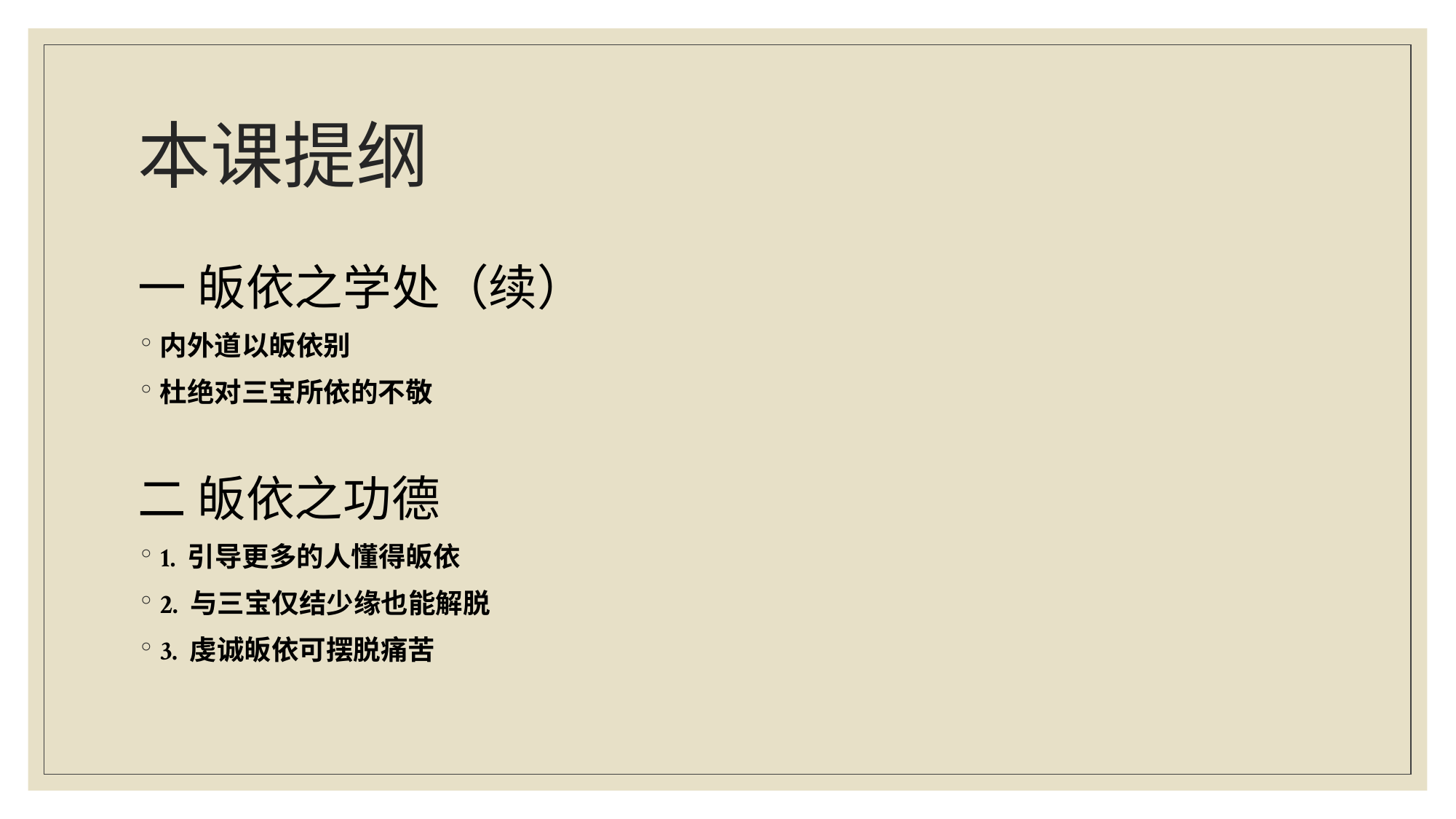

# 本课提纲
一 皈依之学处（续）
内外道以皈依别
杜绝对三宝所依的不敬

二 皈依之功德
1. 引导更多的人懂得皈依
2. 与三宝仅结少缘也能解脱
3. 虔诚皈依可摆脱痛苦